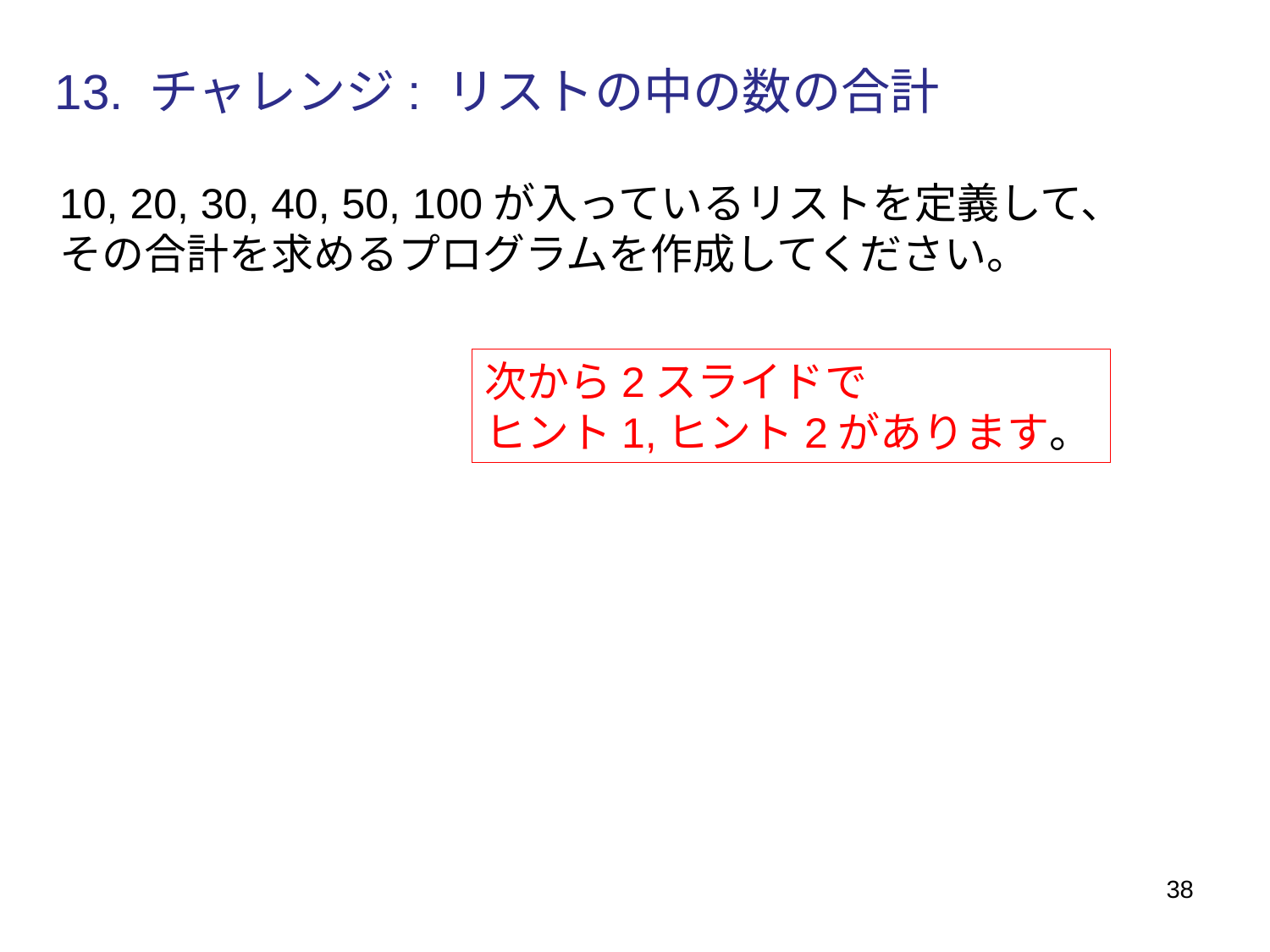

13. チャレンジ: リストの中の数の合計
10, 20, 30, 40, 50, 100が入っているリストを定義して、
その合計を求めるプログラムを作成してください。

次から2スライドで
ヒント1,ヒント2があります。
38